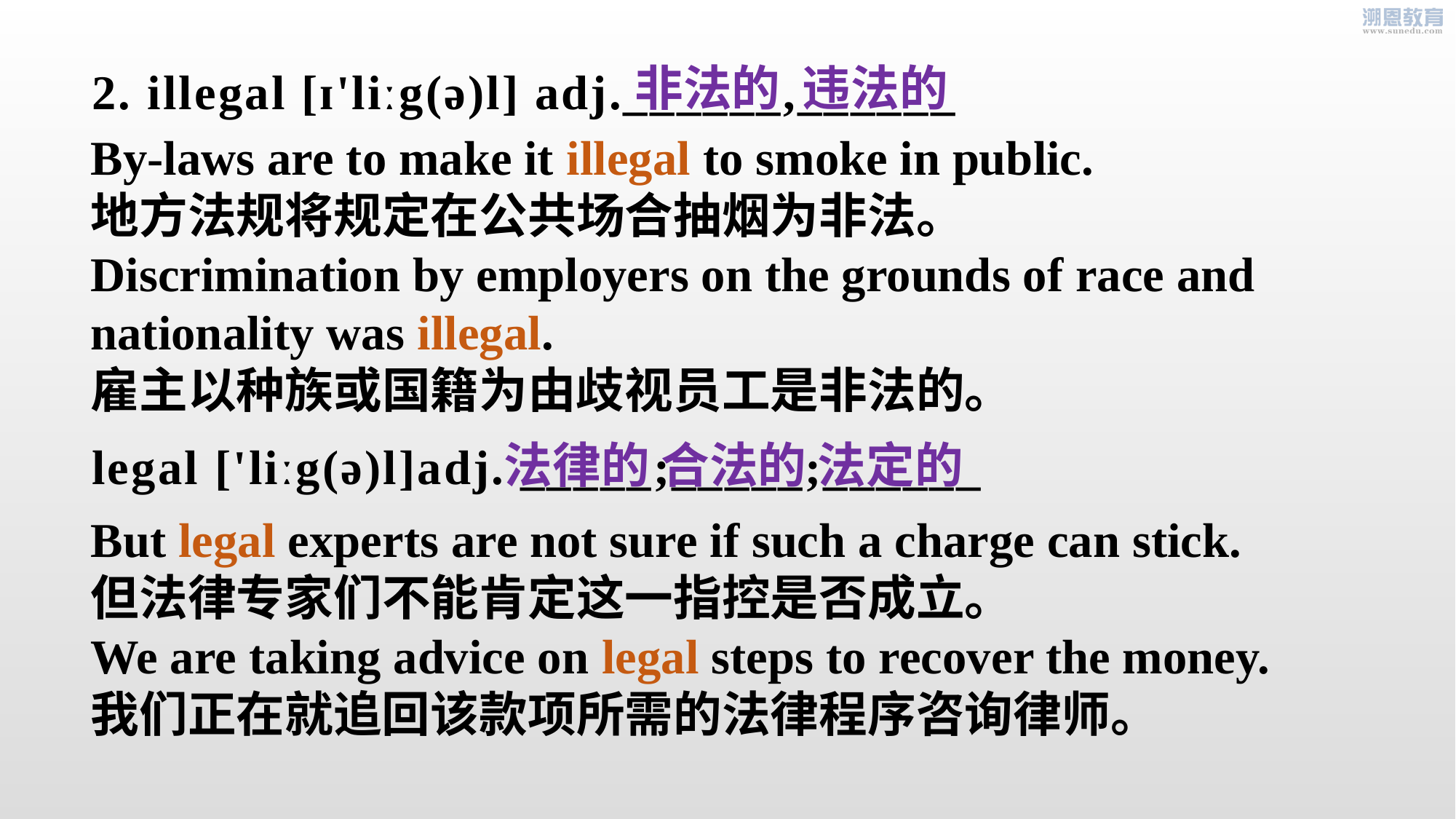

# 2. illegal [ɪ'liːg(ə)l] adj.______,______
非法的  违法的
By-laws are to make it illegal to smoke in public.
地方法规将规定在公共场合抽烟为非法。
Discrimination by employers on the grounds of race and nationality was illegal.
雇主以种族或国籍为由歧视员工是非法的。
legal ['liːg(ə)l]adj. _____;_____;______
法律的 合法的 法定的
But legal experts are not sure if such a charge can stick.
但法律专家们不能肯定这一指控是否成立。
We are taking advice on legal steps to recover the money.
我们正在就追回该款项所需的法律程序咨询律师。